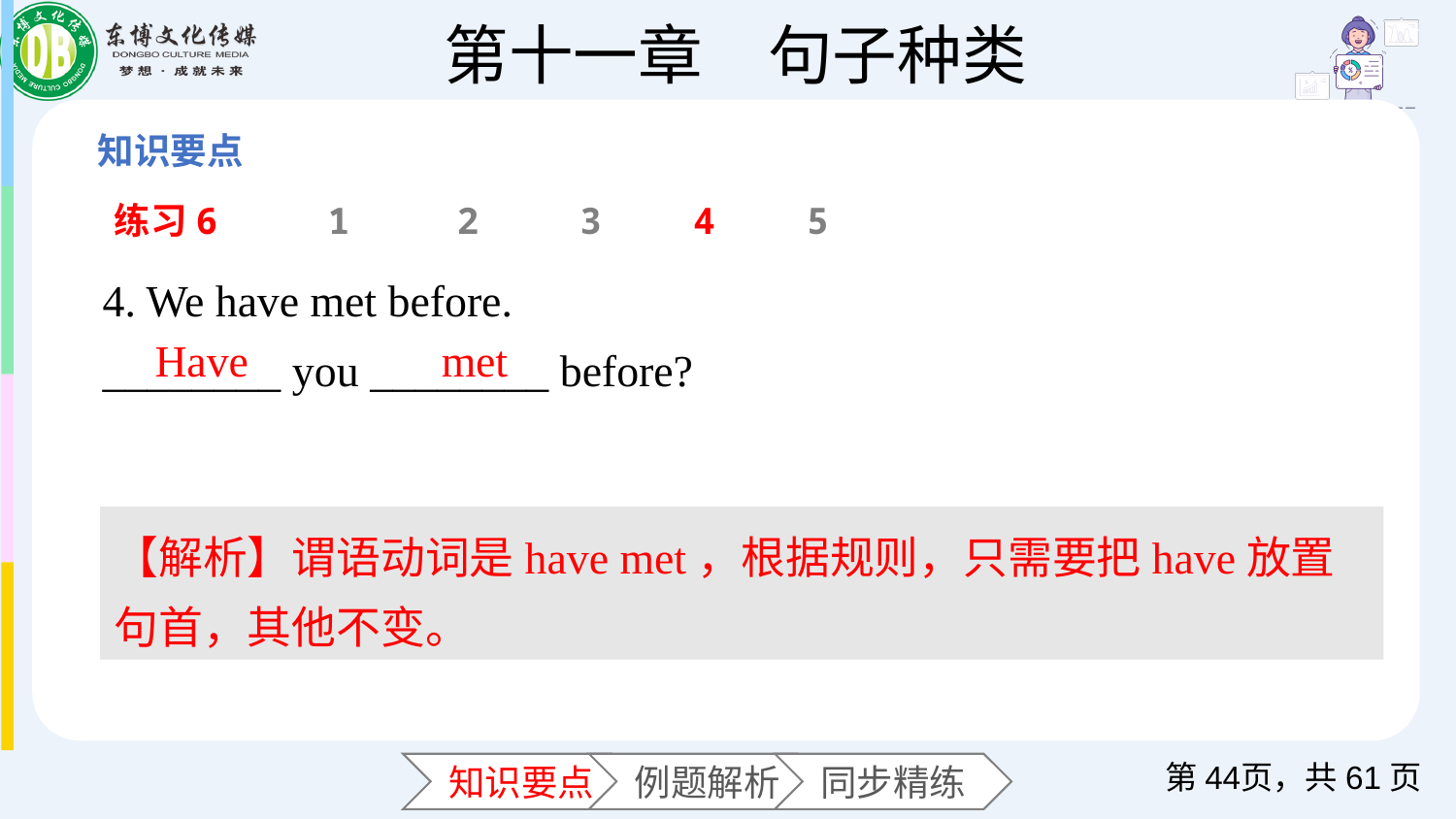

练习6
1
2
3
4
5
4. We have met before.
________ you ________ before?
Have
met
【解析】谓语动词是have met，根据规则，只需要把have放置句首，其他不变。